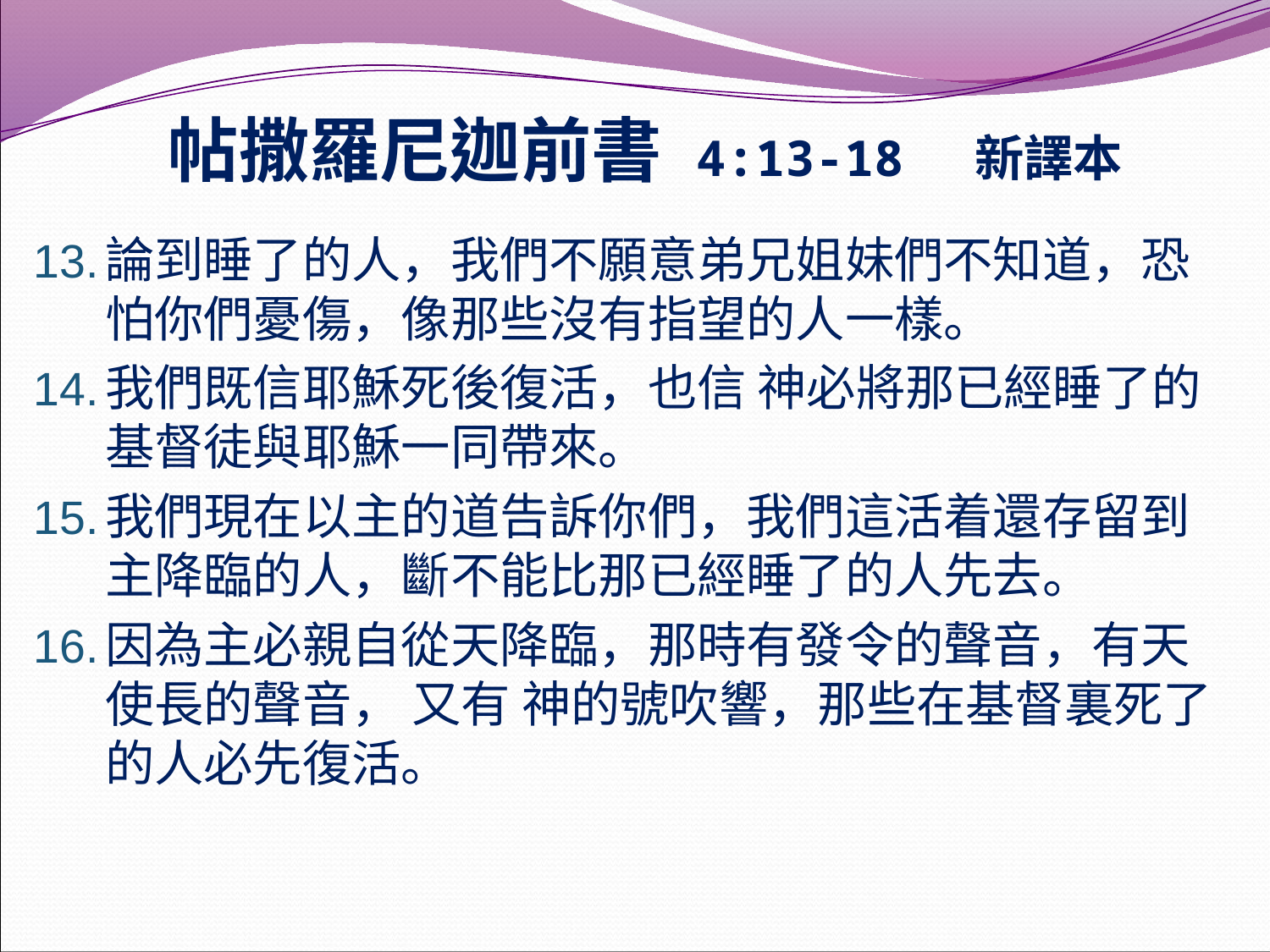

# 帖撒羅尼迦前書 4:13-18  新譯本
論到睡了的人，我們不願意弟兄姐妹們不知道，恐怕你們憂傷，像那些沒有指望的人一樣。
我們既信耶穌死後復活，也信 神必將那已經睡了的基督徒與耶穌一同帶來。
我們現在以主的道告訴你們，我們這活着還存留到主降臨的人，斷不能比那已經睡了的人先去。
因為主必親自從天降臨，那時有發令的聲音，有天使長的聲音， 又有 神的號吹響，那些在基督裏死了的人必先復活。